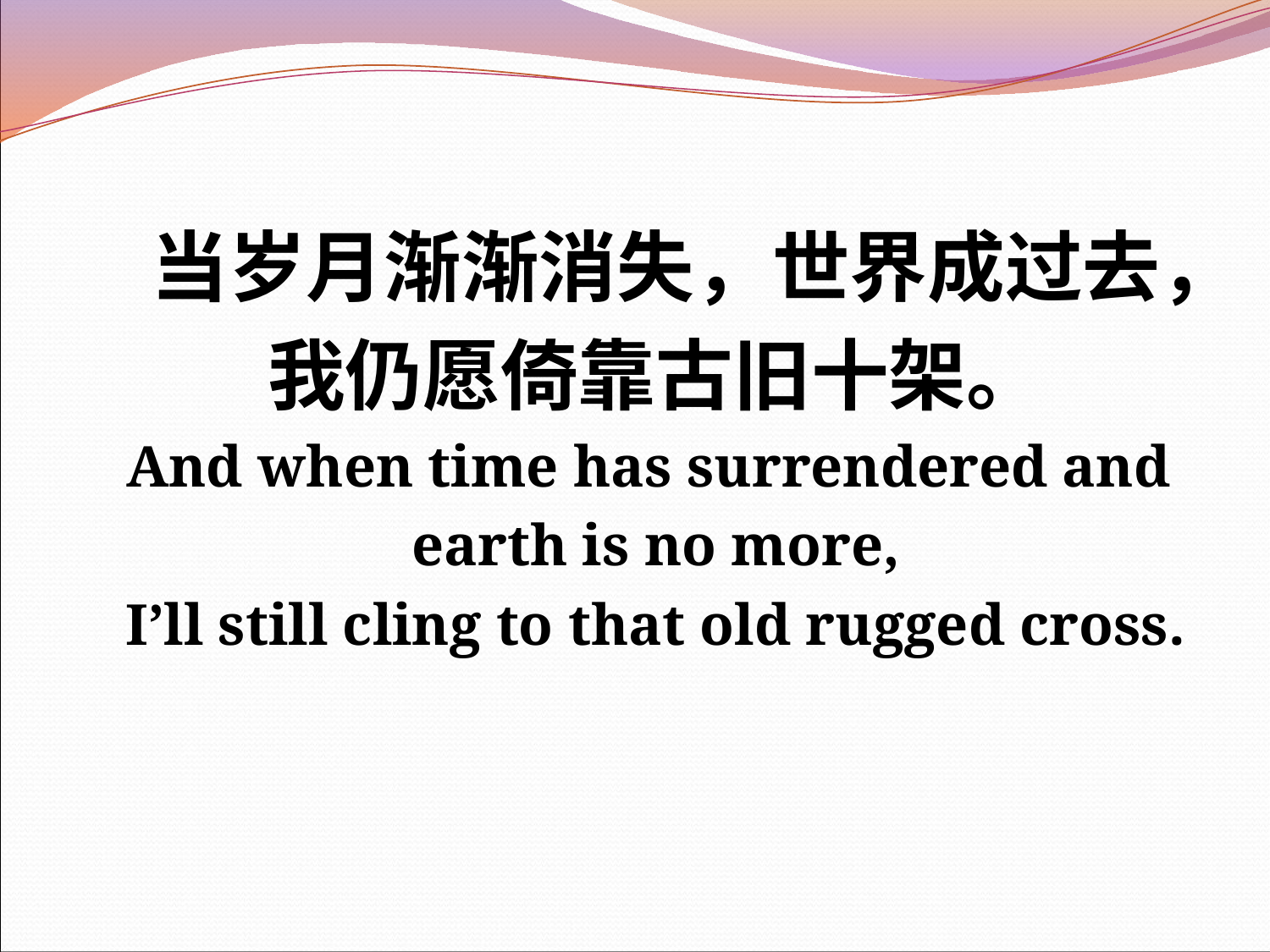

当岁月渐渐消失，世界成过去，
我仍愿倚靠古旧十架。
And when time has surrendered and
earth is no more,
I’ll still cling to that old rugged cross.